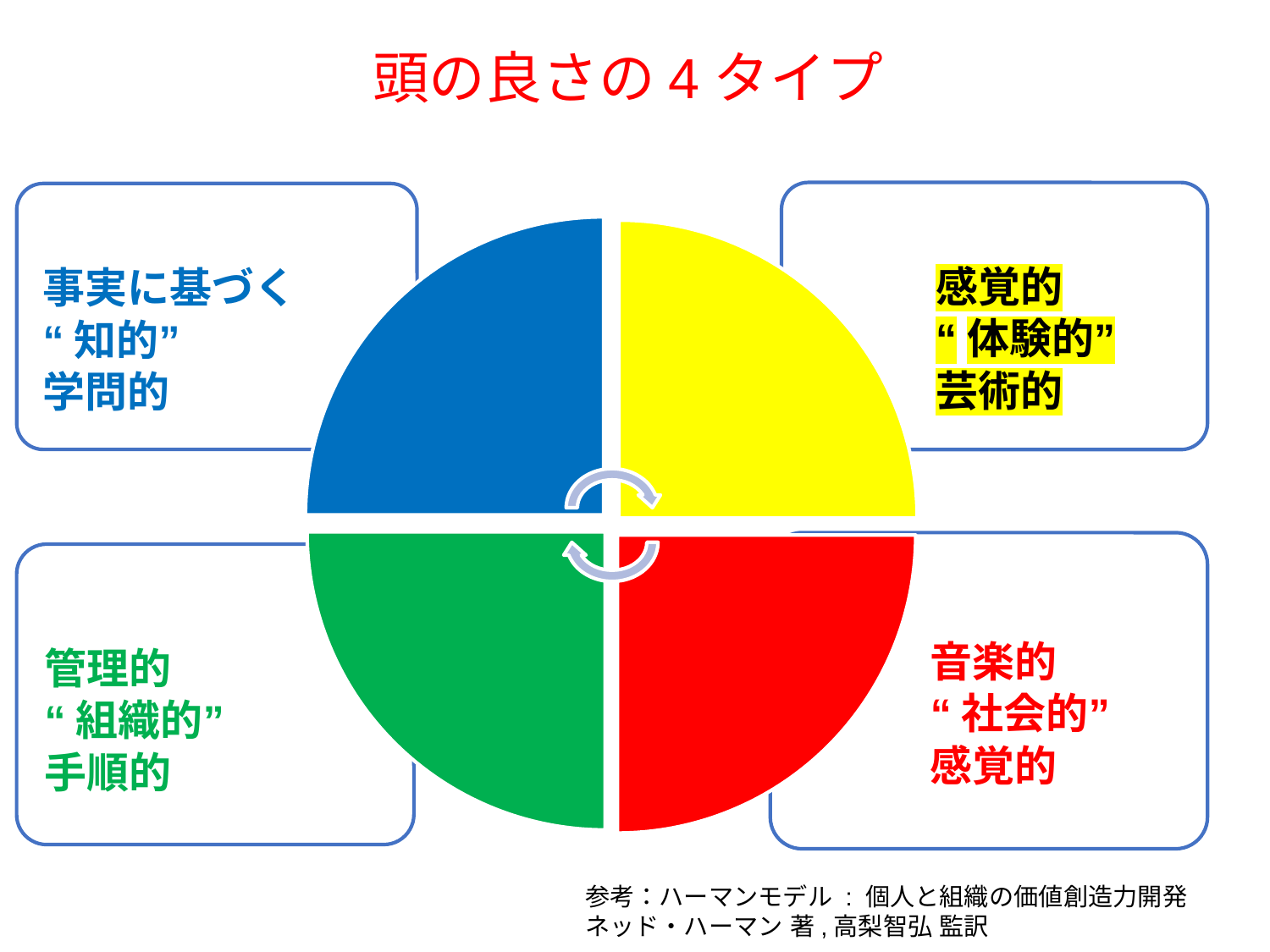

頭の良さの4タイプ
音楽的
“社会的”
感覚的
管理的
“組織的”
手順的

感覚的
“体験的”
芸術的

事実に基づく
“知的”
学問的

参考：ハーマンモデル : 個人と組織の価値創造力開発
ネッド・ハーマン 著,高梨智弘 監訳